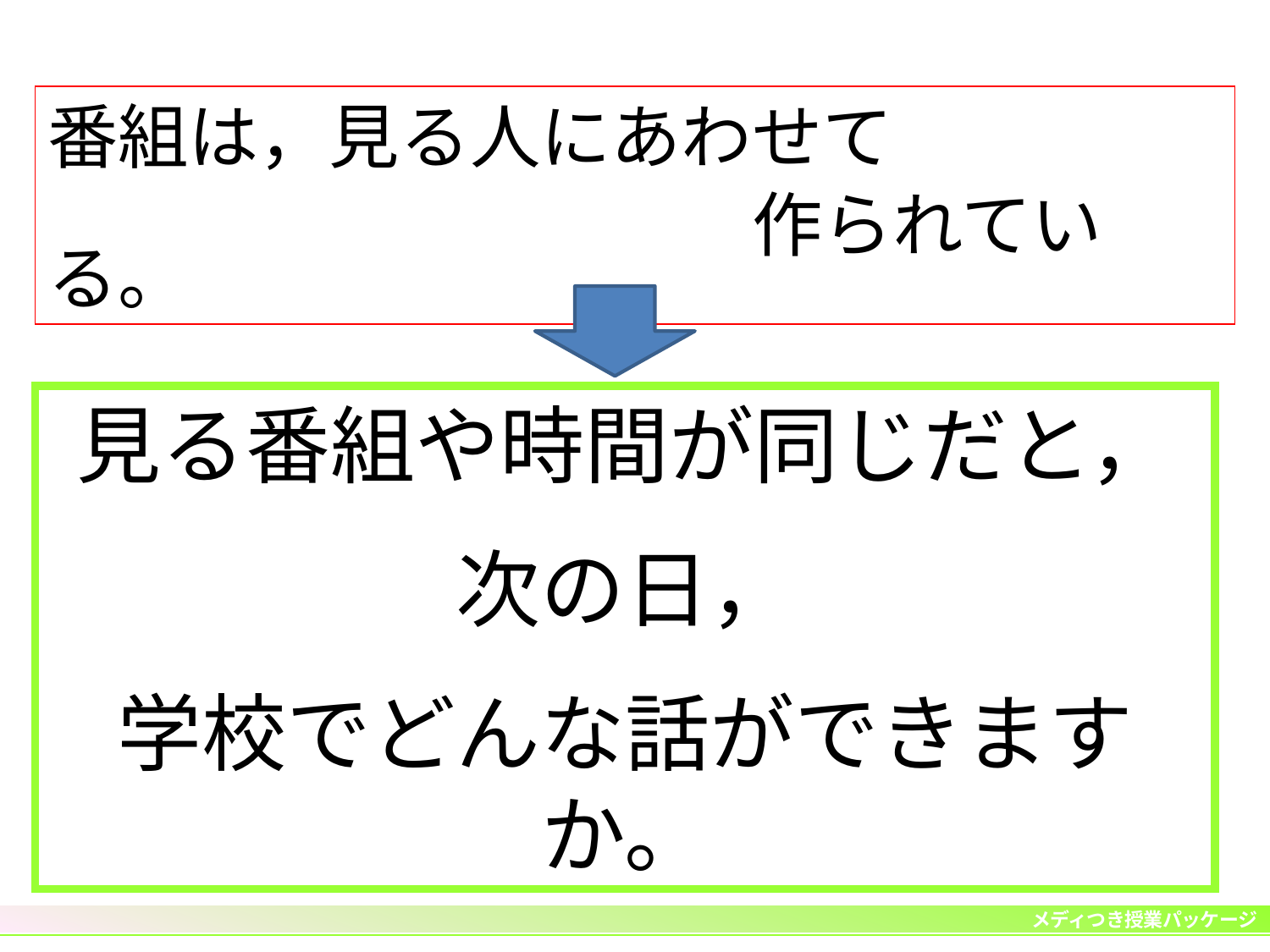

番組は，見る人にあわせて
　　　　　　　　　　作られている。

見る番組や時間が同じだと，
次の日，
学校でどんな話ができますか。